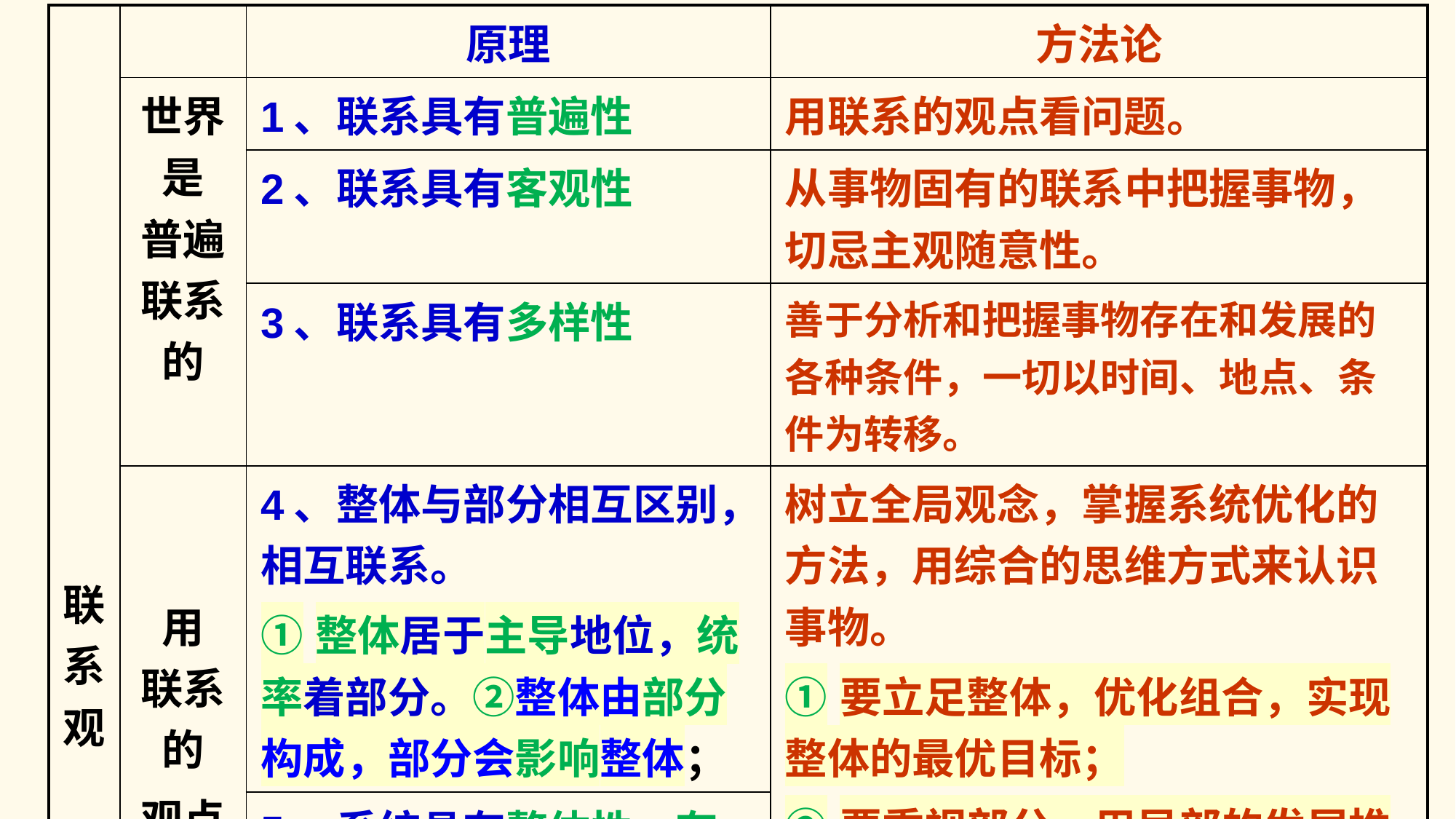

| 联系观 |  | 原理 | 方法论 |
| --- | --- | --- | --- |
|  | 世界是 普遍联系的 | 1、联系具有普遍性 | 用联系的观点看问题。 |
|  |  | 2、联系具有客观性 | 从事物固有的联系中把握事物，切忌主观随意性。 |
|  |  | 3、联系具有多样性 | 善于分析和把握事物存在和发展的各种条件，一切以时间、地点、条件为转移。 |
|  | 用 联系的 观点看 问题 | 4、整体与部分相互区别，相互联系。 ①整体居于主导地位，统率着部分。②整体由部分构成，部分会影响整体； | 树立全局观念，掌握系统优化的方法，用综合的思维方式来认识事物。 ①要立足整体，优化组合，实现整体的最优目标； ②要重视部分，用局部的发展推动整体的发展。 |
|  |  | 5、系统具有整体性、有序性和内部结构的优化趋向 |  |